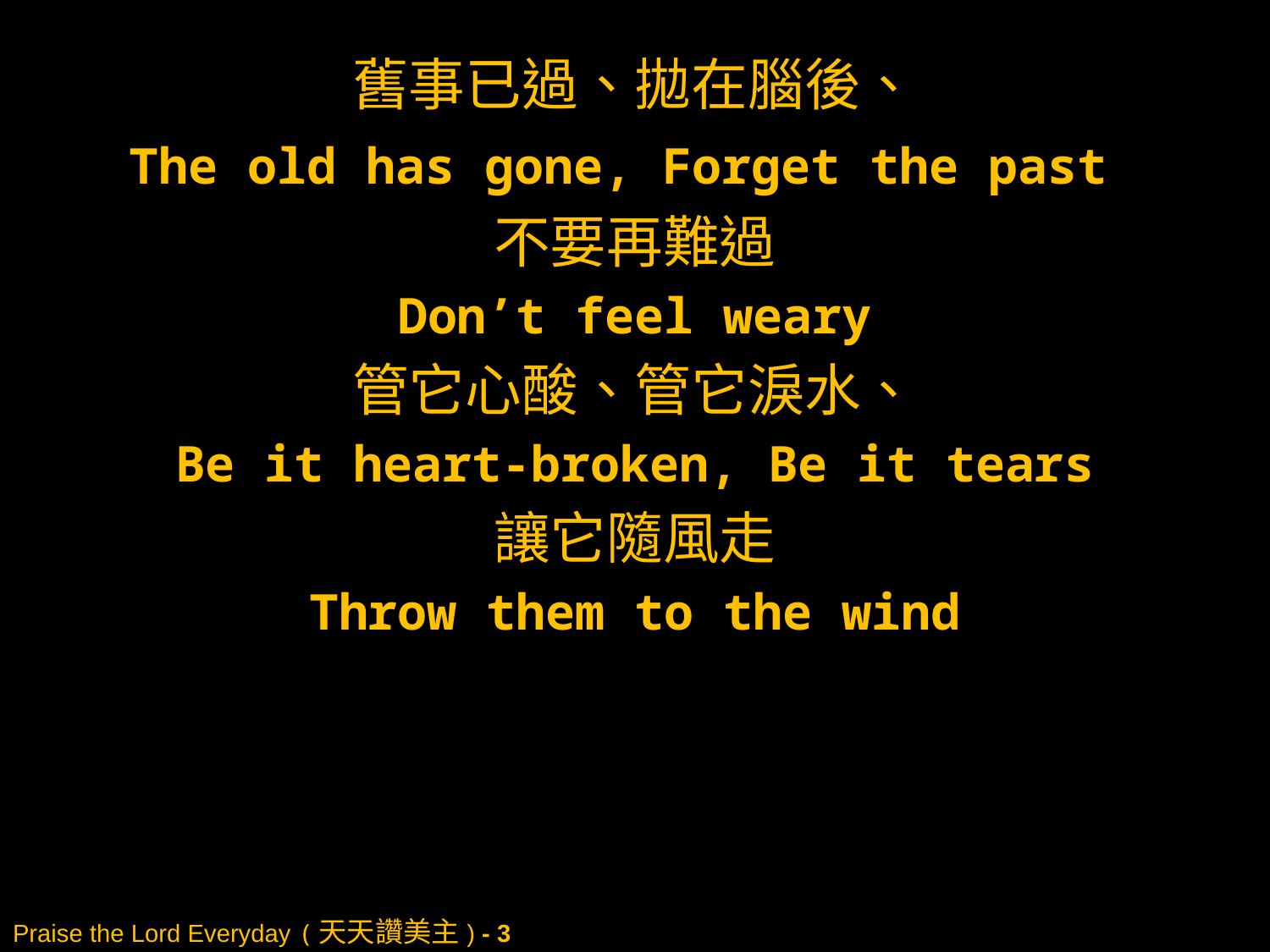

舊事已過、拋在腦後、
The old has gone, Forget the past
不要再難過
Don’t feel weary
管它心酸、管它淚水、
Be it heart-broken, Be it tears
讓它隨風走
Throw them to the wind

# Praise the Lord Everyday (天天讚美主) - 3